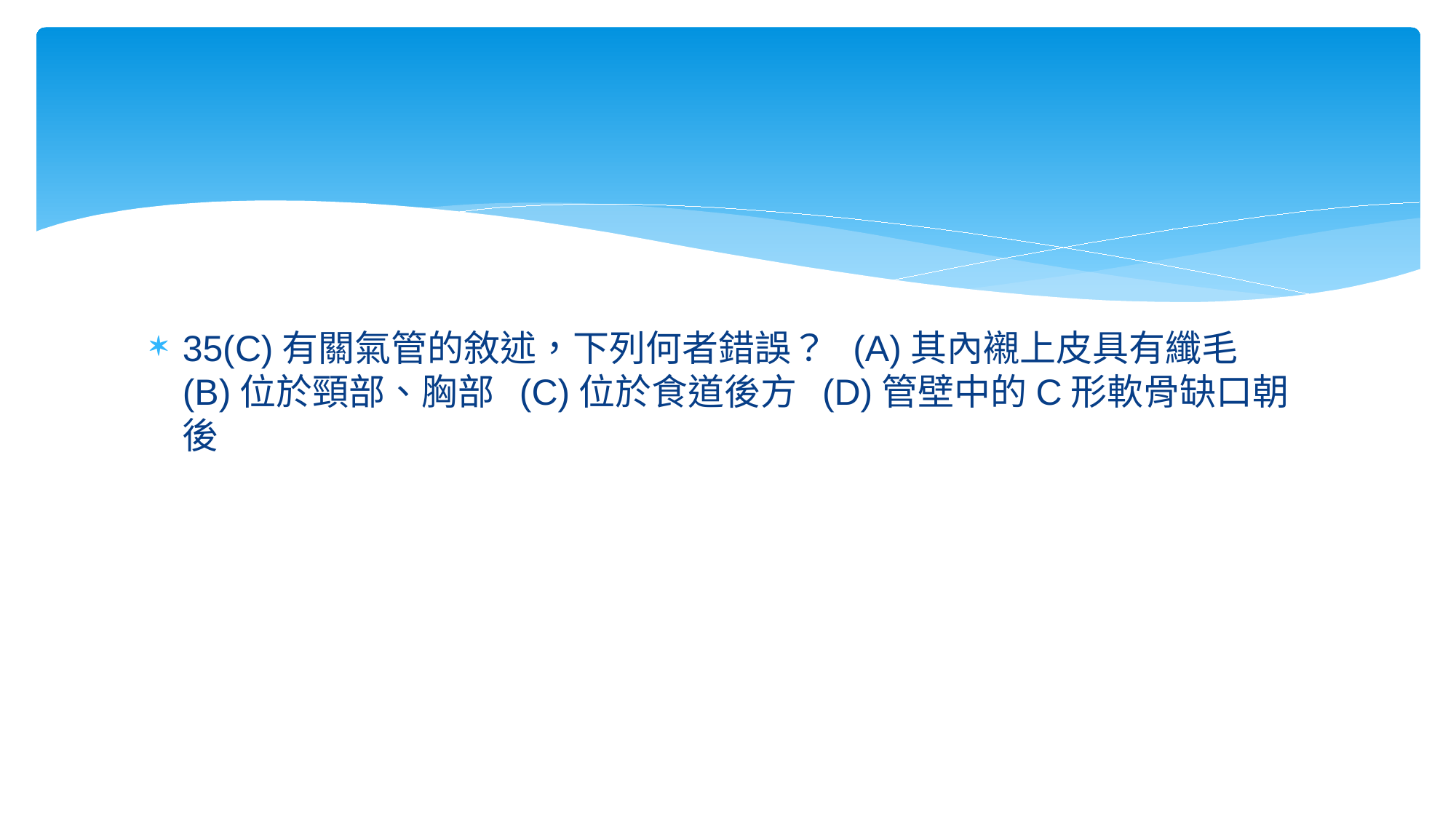

#
35(C)有關氣管的敘述，下列何者錯誤？  (A)其內襯上皮具有纖毛  (B)位於頸部、胸部  (C)位於食道後方  (D)管壁中的C形軟骨缺口朝後